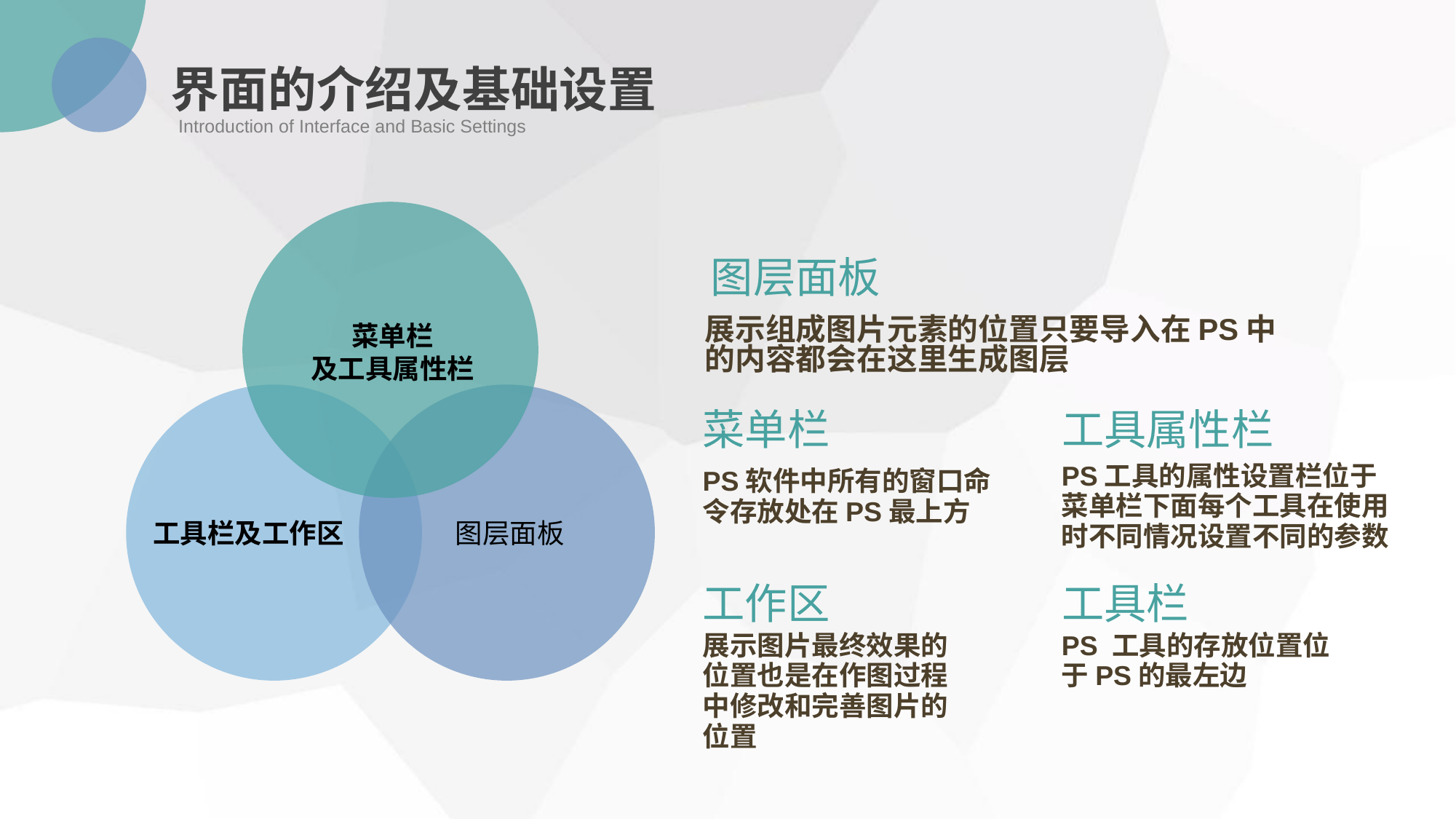

界面的介绍及基础设置
Introduction of Interface and Basic Settings

图层面板
展示组成图片元素的位置只要导入在PS中
的内容都会在这里生成图层
菜单栏
及工具属性栏

菜单栏
工具属性栏
PS工具的属性设置栏位于菜单栏下面每个工具在使用时不同情况设置不同的参数
PS软件中所有的窗口命令存放处在PS最上方
工具栏及工作区
图层面板
工作区
工具栏
展示图片最终效果的位置也是在作图过程中修改和完善图片的位置
PS 工具的存放位置位于PS的最左边